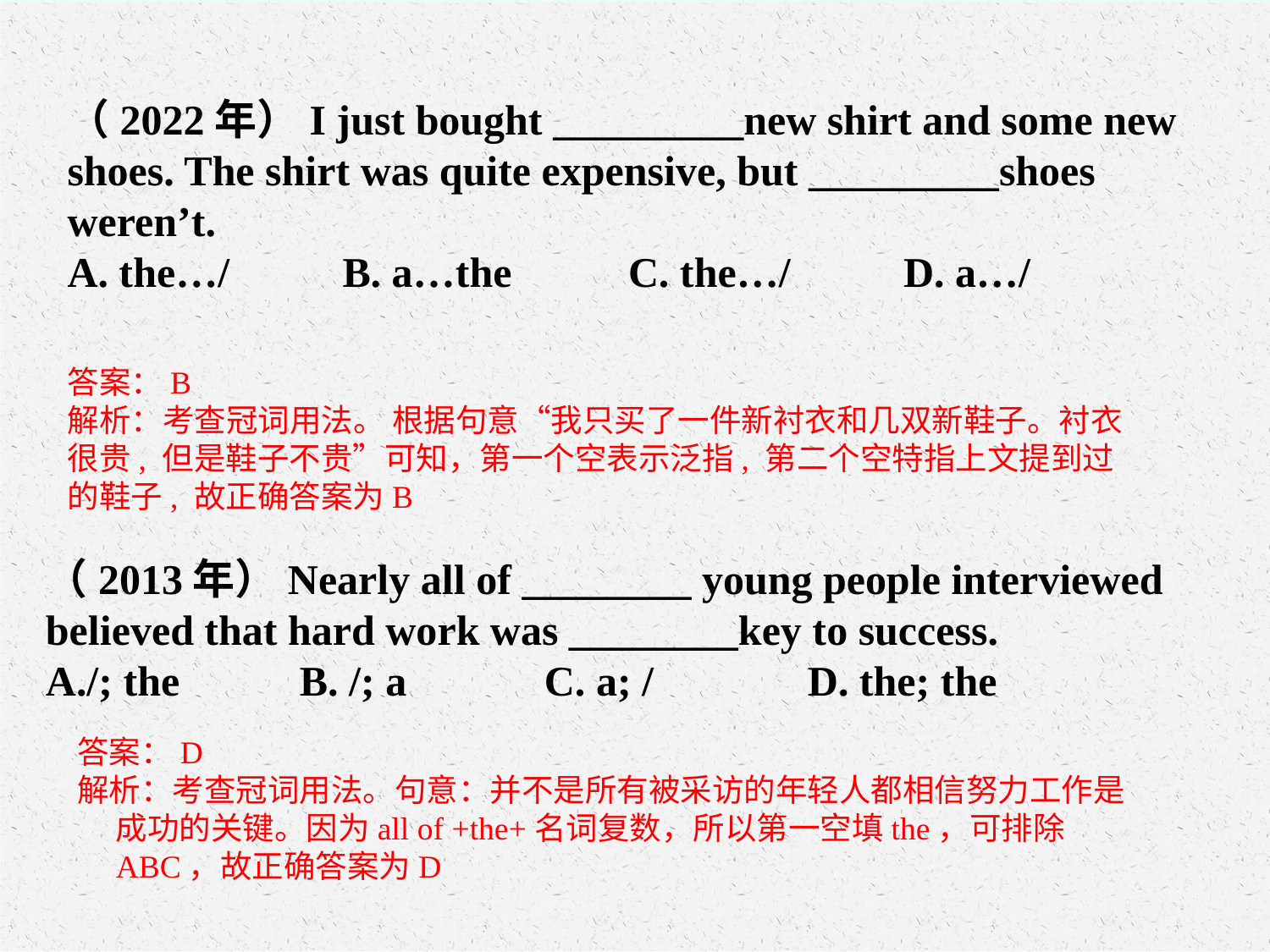

（2022年）I just bought _________new shirt and some new shoes. The shirt was quite expensive, but _________shoes weren’t. A. the…/	  B. a…the	     C. the…/	       D. a…/
答案：B解析：考查冠词用法。 根据句意“我只买了一件新衬衣和几双新鞋子。衬衣很贵, 但是鞋子不贵”可知，第一个空表示泛指, 第二个空特指上文提到过的鞋子, 故正确答案为B
（2013年）Nearly all of ________ young people interviewed believed that hard work was ________key to success.
A./; the     	B. /; a             C. a; /    	D. the; the
答案：D
解析：考查冠词用法。句意：并不是所有被采访的年轻人都相信努力工作是成功的关键。因为all of +the+名词复数，所以第一空填the，可排除ABC，故正确答案为D